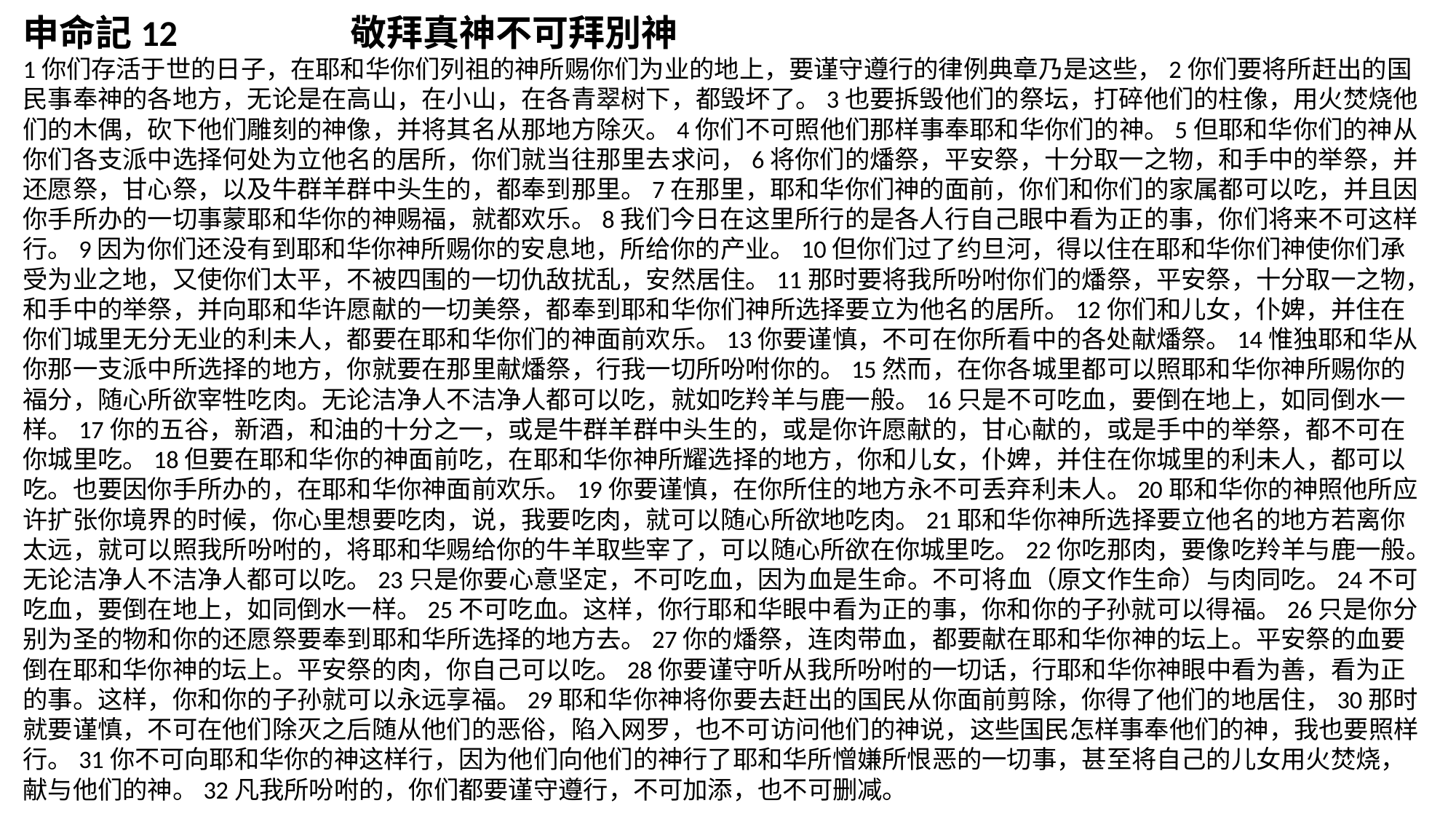

申命記12		敬拜真神不可拜別神
1你们存活于世的日子，在耶和华你们列祖的神所赐你们为业的地上，要谨守遵行的律例典章乃是这些，2你们要将所赶出的国民事奉神的各地方，无论是在高山，在小山，在各青翠树下，都毁坏了。3也要拆毁他们的祭坛，打碎他们的柱像，用火焚烧他们的木偶，砍下他们雕刻的神像，并将其名从那地方除灭。4你们不可照他们那样事奉耶和华你们的神。5但耶和华你们的神从你们各支派中选择何处为立他名的居所，你们就当往那里去求问，6将你们的燔祭，平安祭，十分取一之物，和手中的举祭，并还愿祭，甘心祭，以及牛群羊群中头生的，都奉到那里。7在那里，耶和华你们神的面前，你们和你们的家属都可以吃，并且因你手所办的一切事蒙耶和华你的神赐福，就都欢乐。8我们今日在这里所行的是各人行自己眼中看为正的事，你们将来不可这样行。9因为你们还没有到耶和华你神所赐你的安息地，所给你的产业。10但你们过了约旦河，得以住在耶和华你们神使你们承受为业之地，又使你们太平，不被四围的一切仇敌扰乱，安然居住。11那时要将我所吩咐你们的燔祭，平安祭，十分取一之物，和手中的举祭，并向耶和华许愿献的一切美祭，都奉到耶和华你们神所选择要立为他名的居所。12你们和儿女，仆婢，并住在你们城里无分无业的利未人，都要在耶和华你们的神面前欢乐。13你要谨慎，不可在你所看中的各处献燔祭。14惟独耶和华从你那一支派中所选择的地方，你就要在那里献燔祭，行我一切所吩咐你的。15然而，在你各城里都可以照耶和华你神所赐你的福分，随心所欲宰牲吃肉。无论洁净人不洁净人都可以吃，就如吃羚羊与鹿一般。16只是不可吃血，要倒在地上，如同倒水一样。17你的五谷，新酒，和油的十分之一，或是牛群羊群中头生的，或是你许愿献的，甘心献的，或是手中的举祭，都不可在你城里吃。18但要在耶和华你的神面前吃，在耶和华你神所耀选择的地方，你和儿女，仆婢，并住在你城里的利未人，都可以吃。也要因你手所办的，在耶和华你神面前欢乐。19你要谨慎，在你所住的地方永不可丢弃利未人。20耶和华你的神照他所应许扩张你境界的时候，你心里想要吃肉，说，我要吃肉，就可以随心所欲地吃肉。21耶和华你神所选择要立他名的地方若离你太远，就可以照我所吩咐的，将耶和华赐给你的牛羊取些宰了，可以随心所欲在你城里吃。22你吃那肉，要像吃羚羊与鹿一般。无论洁净人不洁净人都可以吃。23只是你要心意坚定，不可吃血，因为血是生命。不可将血（原文作生命）与肉同吃。24不可吃血，要倒在地上，如同倒水一样。25不可吃血。这样，你行耶和华眼中看为正的事，你和你的子孙就可以得福。26只是你分别为圣的物和你的还愿祭要奉到耶和华所选择的地方去。27你的燔祭，连肉带血，都要献在耶和华你神的坛上。平安祭的血要倒在耶和华你神的坛上。平安祭的肉，你自己可以吃。28你要谨守听从我所吩咐的一切话，行耶和华你神眼中看为善，看为正的事。这样，你和你的子孙就可以永远享福。29耶和华你神将你要去赶出的国民从你面前剪除，你得了他们的地居住，30那时就要谨慎，不可在他们除灭之后随从他们的恶俗，陷入网罗，也不可访问他们的神说，这些国民怎样事奉他们的神，我也要照样行。31你不可向耶和华你的神这样行，因为他们向他们的神行了耶和华所憎嫌所恨恶的一切事，甚至将自己的儿女用火焚烧，献与他们的神。32凡我所吩咐的，你们都要谨守遵行，不可加添，也不可删减。